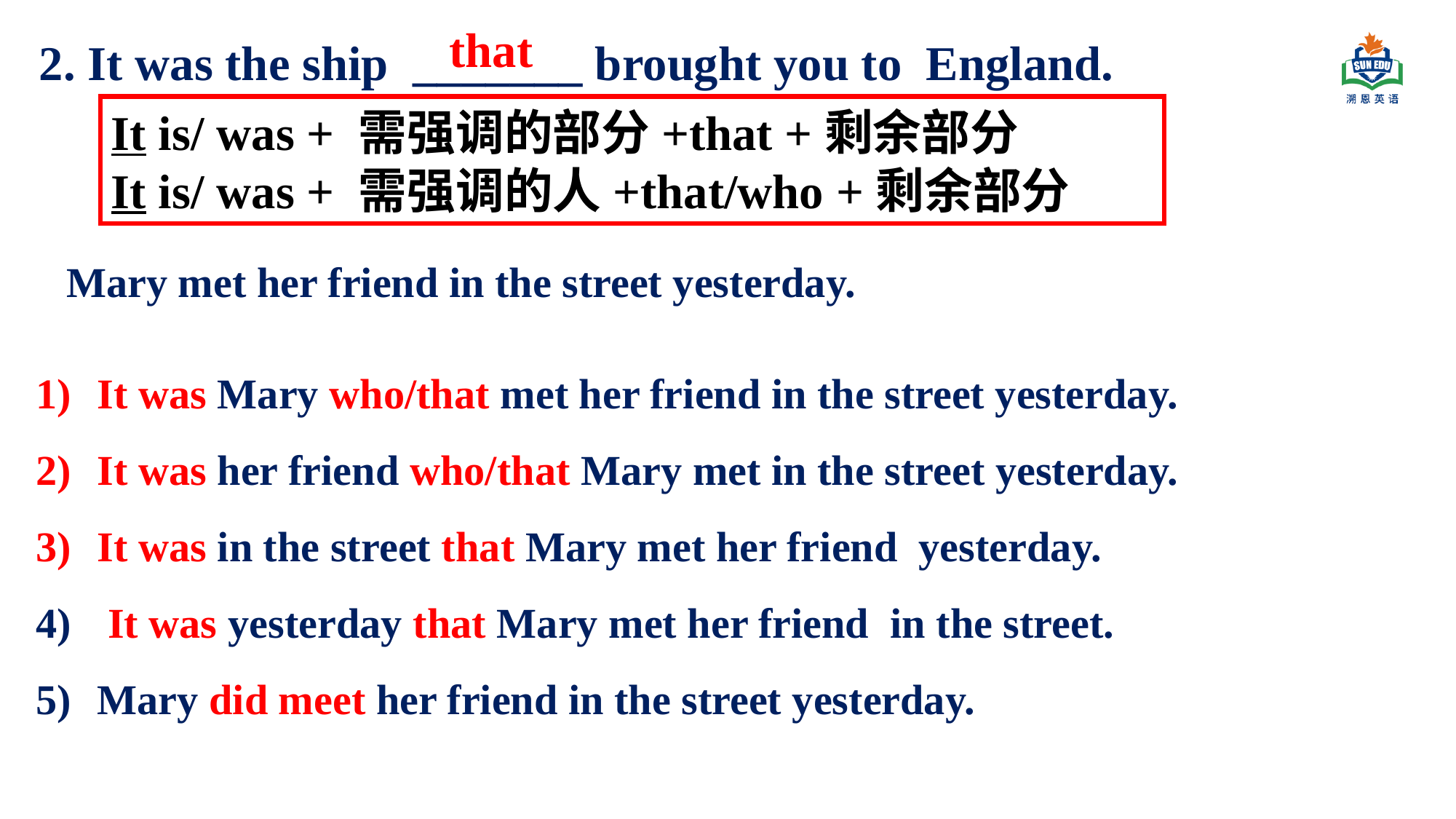

that
2. It was the ship  _______ brought you to  England.
It is/ was + 需强调的部分+that +剩余部分
It is/ was + 需强调的人+that/who +剩余部分
Mary met her friend in the street yesterday.
It was Mary who/that met her friend in the street yesterday.
It was her friend who/that Mary met in the street yesterday.
It was in the street that Mary met her friend  yesterday.
 It was yesterday that Mary met her friend  in the street.
Mary did meet her friend in the street yesterday.